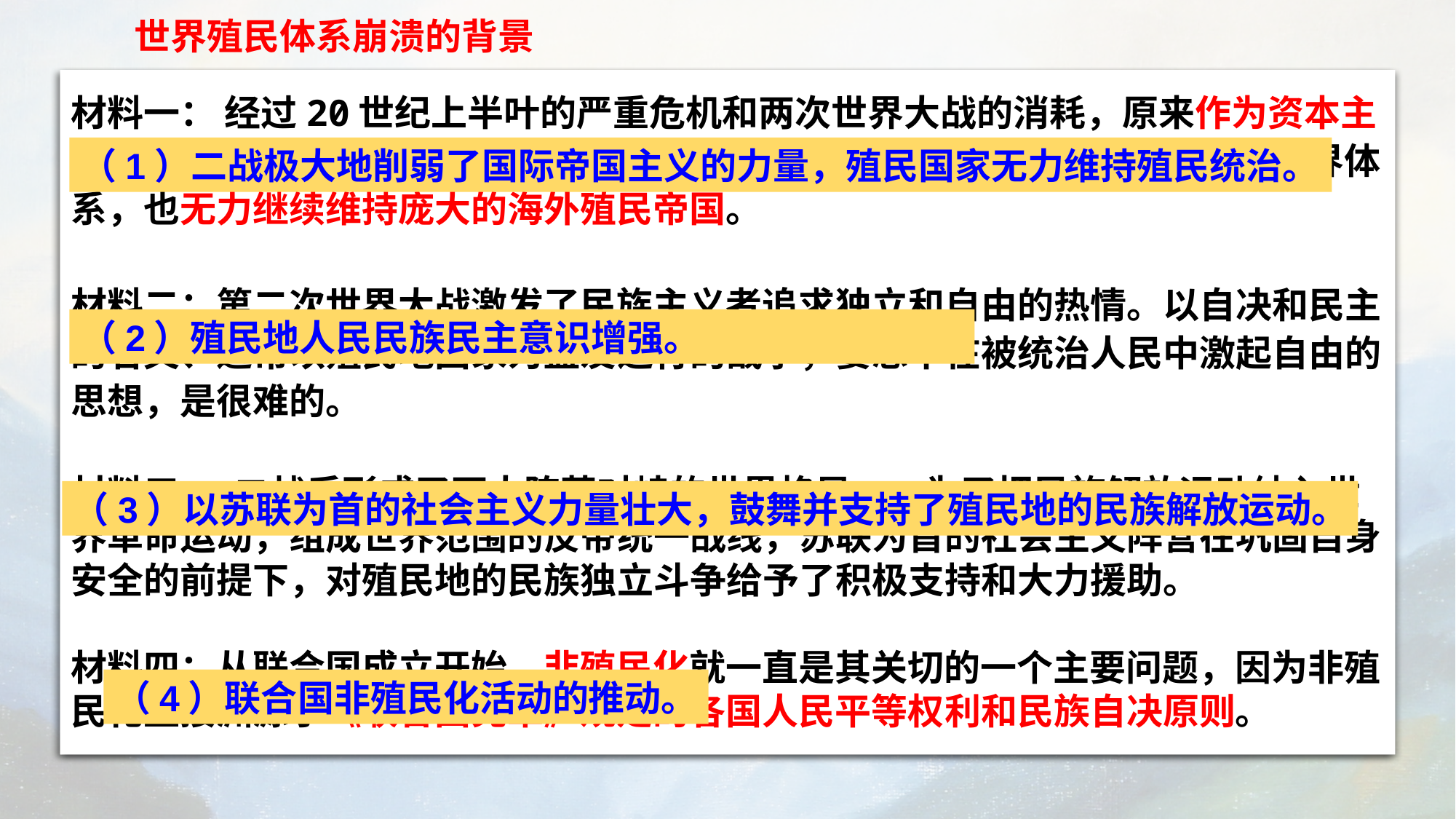

世界殖民体系崩溃的背景

材料一： 经过20世纪上半叶的严重危机和两次世界大战的消耗，原来作为资本主义中心区域的西欧创伤累累，实力大为削弱，在原有基础上不可能继续主导世界体系，也无力继续维持庞大的海外殖民帝国。

材料二：第二次世界大战激发了民族主义者追求独立和自由的热情。以自决和民主的名义、通常以殖民地国家为盟友进行的战争，要想不在被统治人民中激起自由的思想，是很难的。

材料三：  二战后形成了两大阵营对峙的世界格局……为了把民族解放运动纳入世界革命运动，组成世界范围的反帝统一战线，苏联为首的社会主义阵营在巩固自身安全的前提下，对殖民地的民族独立斗争给予了积极支持和大力援助。

材料四：从联合国成立开始，非殖民化就一直是其关切的一个主要问题，因为非殖民化直接渊源于《联合国宪章》规定的各国人民平等权利和民族自决原则。
（1）二战极大地削弱了国际帝国主义的力量，殖民国家无力维持殖民统治。
（2）殖民地人民民族民主意识增强。
（3）以苏联为首的社会主义力量壮大，鼓舞并支持了殖民地的民族解放运动。
（4）联合国非殖民化活动的推动。